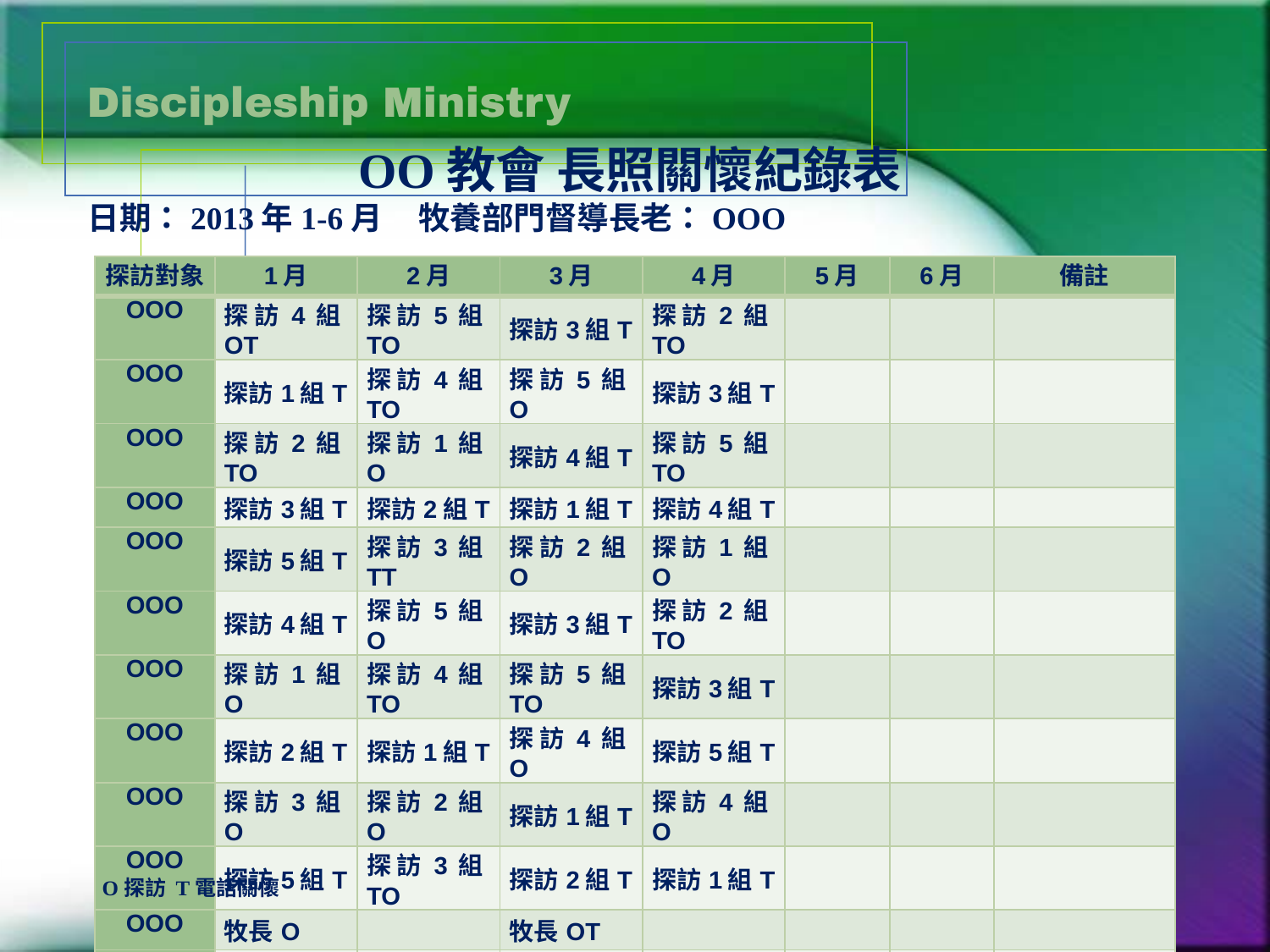

# Discipleship Ministry
OO教會 長照關懷紀錄表
日期：2013年1-6月     牧養部門督導長老：OOO
| 探訪對象 | 1月 | 2月 | 3月 | 4月 | 5月 | 6月 | 備註 |
| --- | --- | --- | --- | --- | --- | --- | --- |
| OOO | 探訪4組OT | 探訪5組TO | 探訪3組T | 探訪2組TO |  |  |  |
| OOO | 探訪1組T | 探訪4組TO | 探訪5組O | 探訪3組T |  |  |  |
| OOO | 探訪2組TO | 探訪1組O | 探訪4組T | 探訪5組TO |  |  |  |
| OOO | 探訪3組T | 探訪2組T | 探訪1組T | 探訪4組T |  |  |  |
| OOO | 探訪5組T | 探訪3組TT | 探訪2組O | 探訪1組O |  |  |  |
| OOO | 探訪4組T | 探訪5組O | 探訪3組T | 探訪2組TO |  |  |  |
| OOO | 探訪1組O | 探訪4組TO | 探訪5組TO | 探訪3組T |  |  |  |
| OOO | 探訪2組T | 探訪1組T | 探訪4組O | 探訪5組T |  |  |  |
| OOO | 探訪3組O | 探訪2組O | 探訪1組T | 探訪4組O |  |  |  |
| OOO | 探訪5組T | 探訪3組TO | 探訪2組T | 探訪1組T |  |  |  |
| OOO | 牧長O |  | 牧長OT |  |  |  |  |
| OOO |  | 牧長TO |  | 牧長O |  |  |  |
| OOO | 牧長O |  | 牧長O |  |  |  |  |
|  |  |  |  |  |  |  |  |
O探訪 T電話關懷